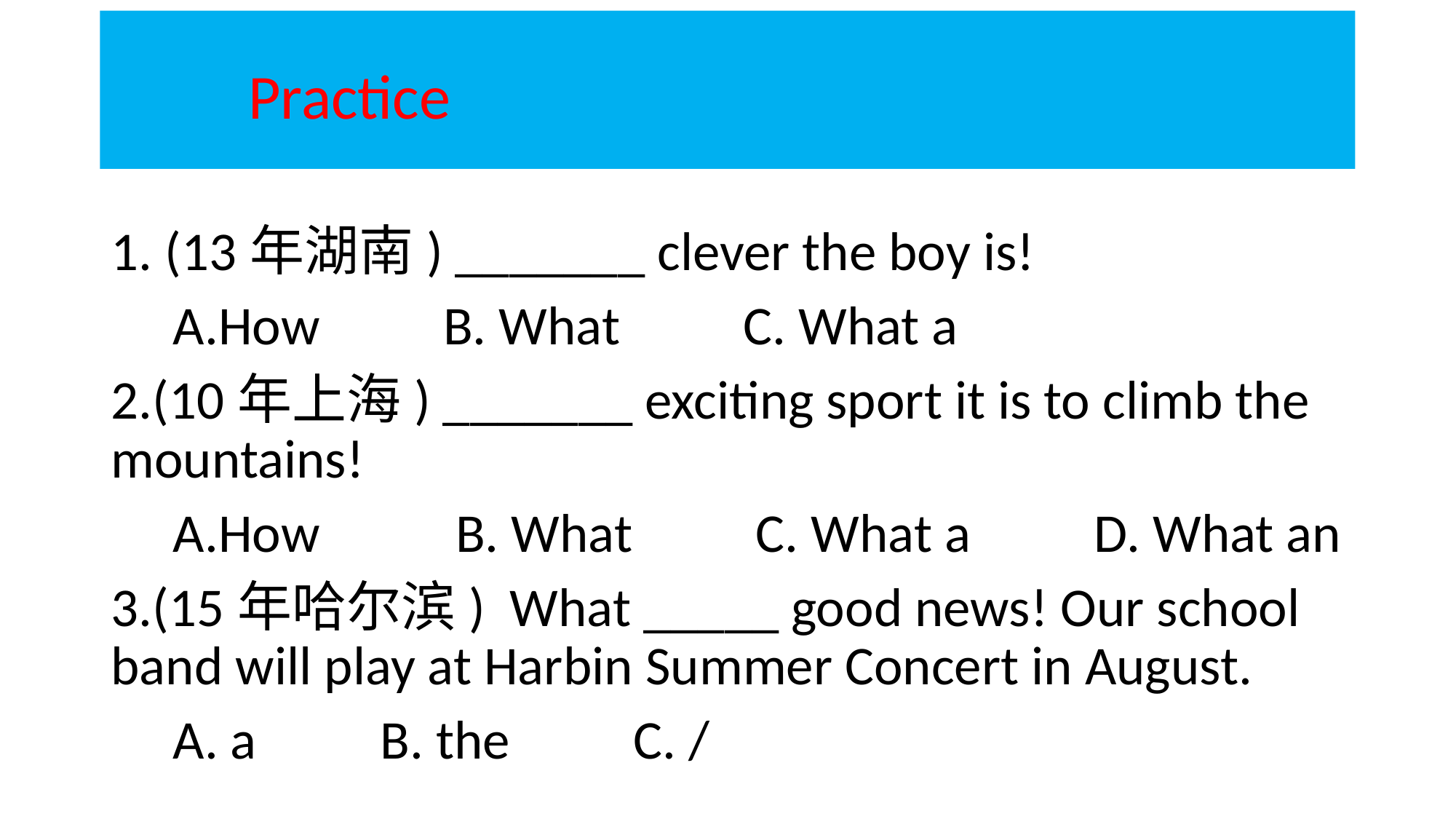

# Practice
1. (13年湖南) _______ clever the boy is!
     A.How          B. What          C. What a
2.(10年上海) _______ exciting sport it is to climb the mountains!
     A.How           B. What          C. What a          D. What an
3.(15年哈尔滨)  What _____ good news! Our school band will play at Harbin Summer Concert in August.
     A. a          B. the          C. /